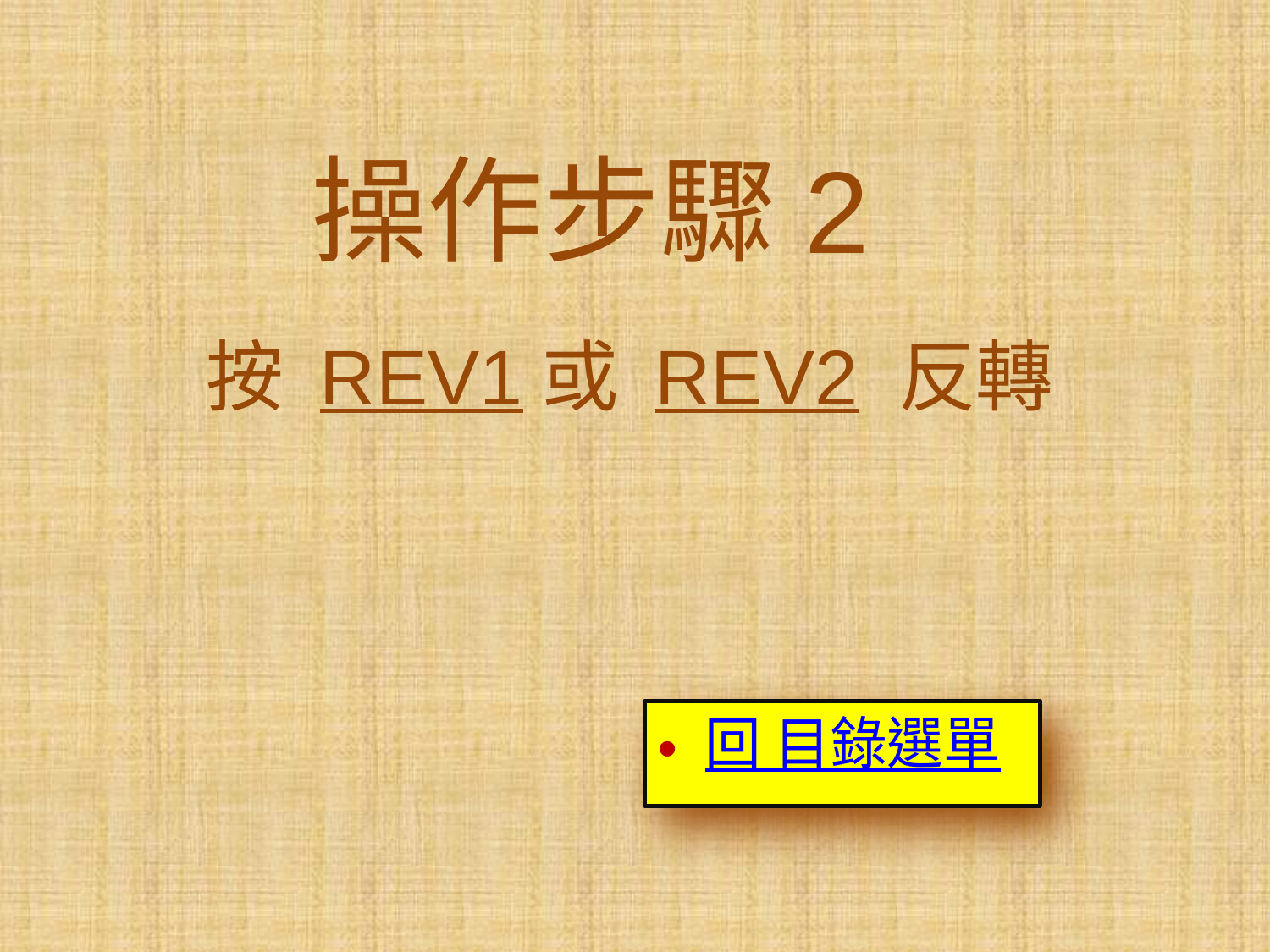

操作步驟2
按 REV1或 REV2 反轉
回 目錄選單